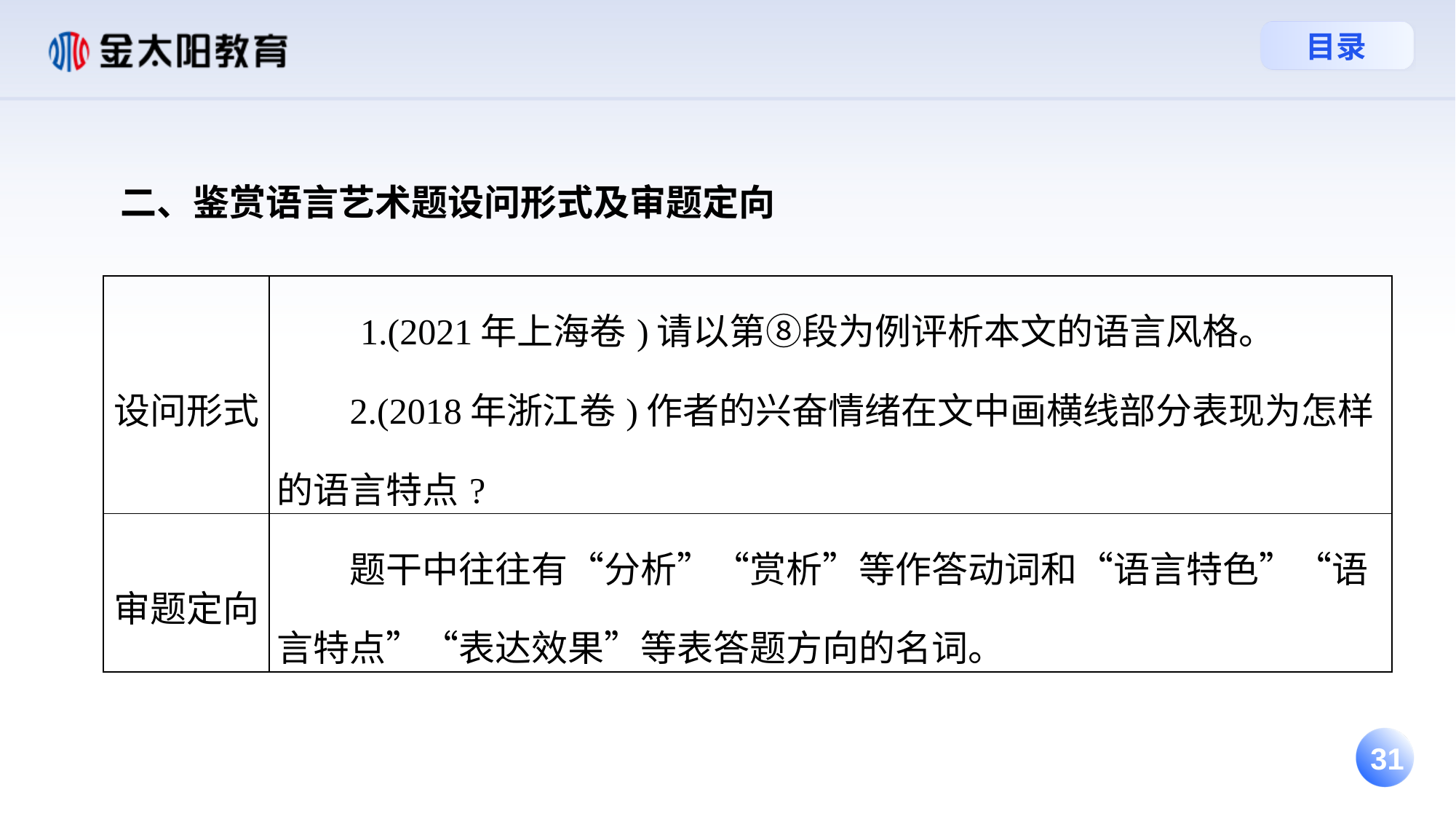

二、鉴赏语言艺术题设问形式及审题定向
| 设问形式 | 1.(2021年上海卷)请以第⑧段为例评析本文的语言风格。 2.(2018年浙江卷)作者的兴奋情绪在文中画横线部分表现为怎样的语言特点? |
| --- | --- |
| 审题定向 | 题干中往往有“分析”“赏析”等作答动词和“语言特色”“语言特点”“表达效果”等表答题方向的名词。 |